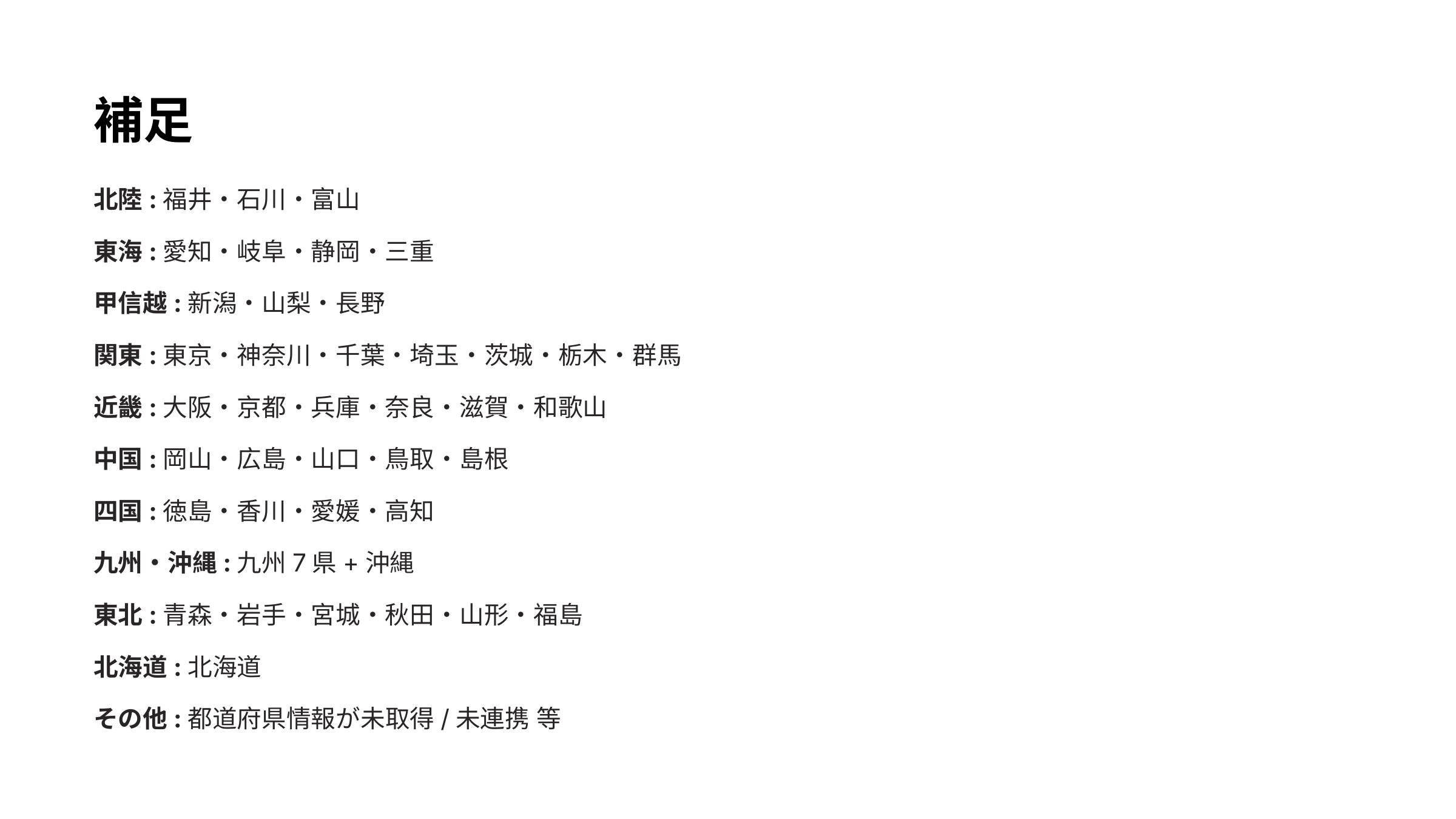

補足
北陸:福井・石川・富山
東海:愛知・岐阜・静岡・三重
甲信越:新潟・山梨・長野
関東:東京・神奈川・千葉・埼玉・茨城・栃木・群馬
近畿:大阪・京都・兵庫・奈良・滋賀・和歌山
中国:岡山・広島・山口・鳥取・島根
四国:徳島・香川・愛媛・高知
九州・沖縄:九州7県+沖縄
東北:青森・岩手・宮城・秋田・山形・福島
北海道:北海道
その他:都道府県情報が未取得/未連携 等